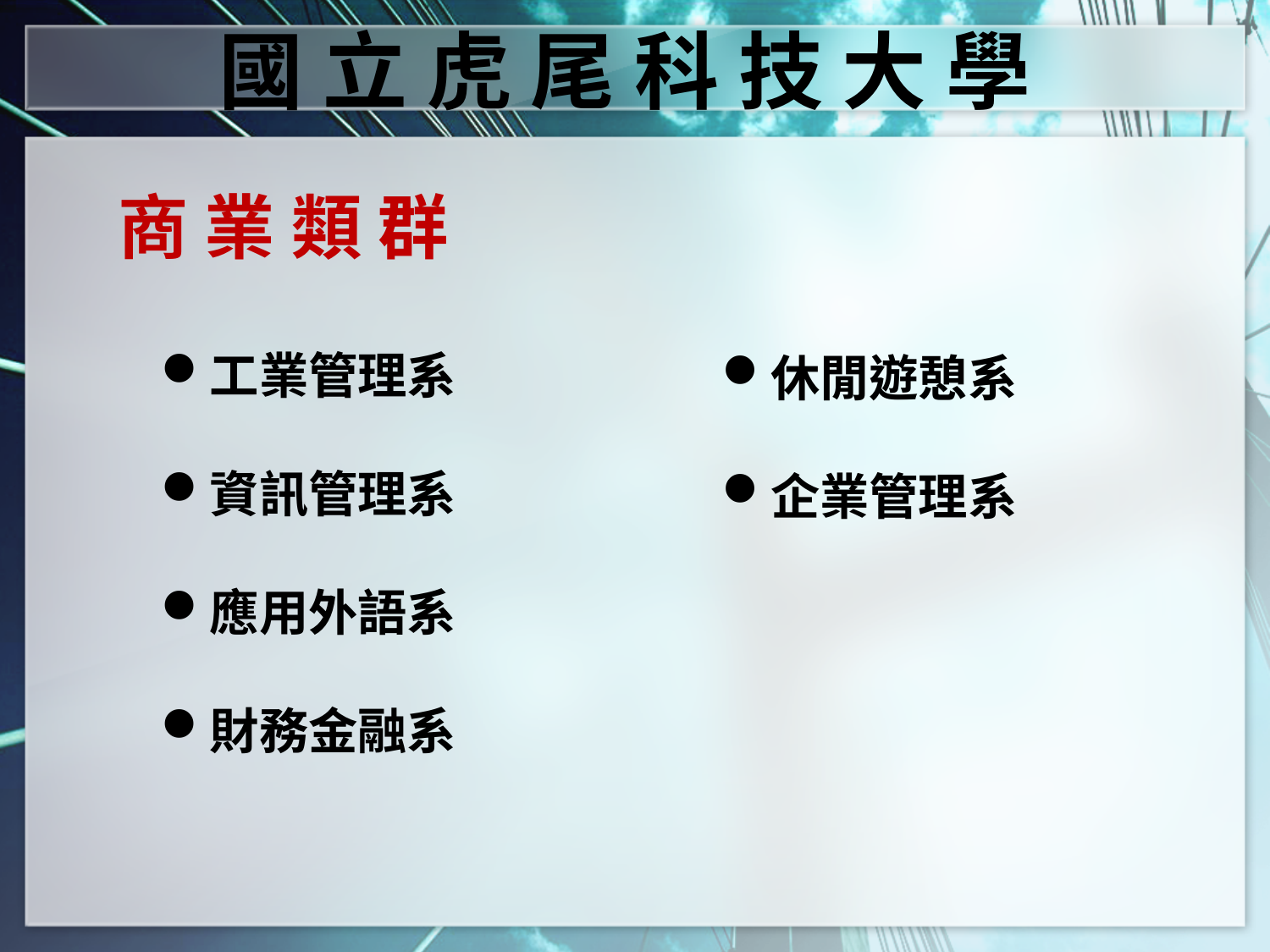

國 立 虎 尾 科 技 大 學
商 業 類 群
工業管理系

資訊管理系

應用外語系

財務金融系
休閒遊憩系

企業管理系